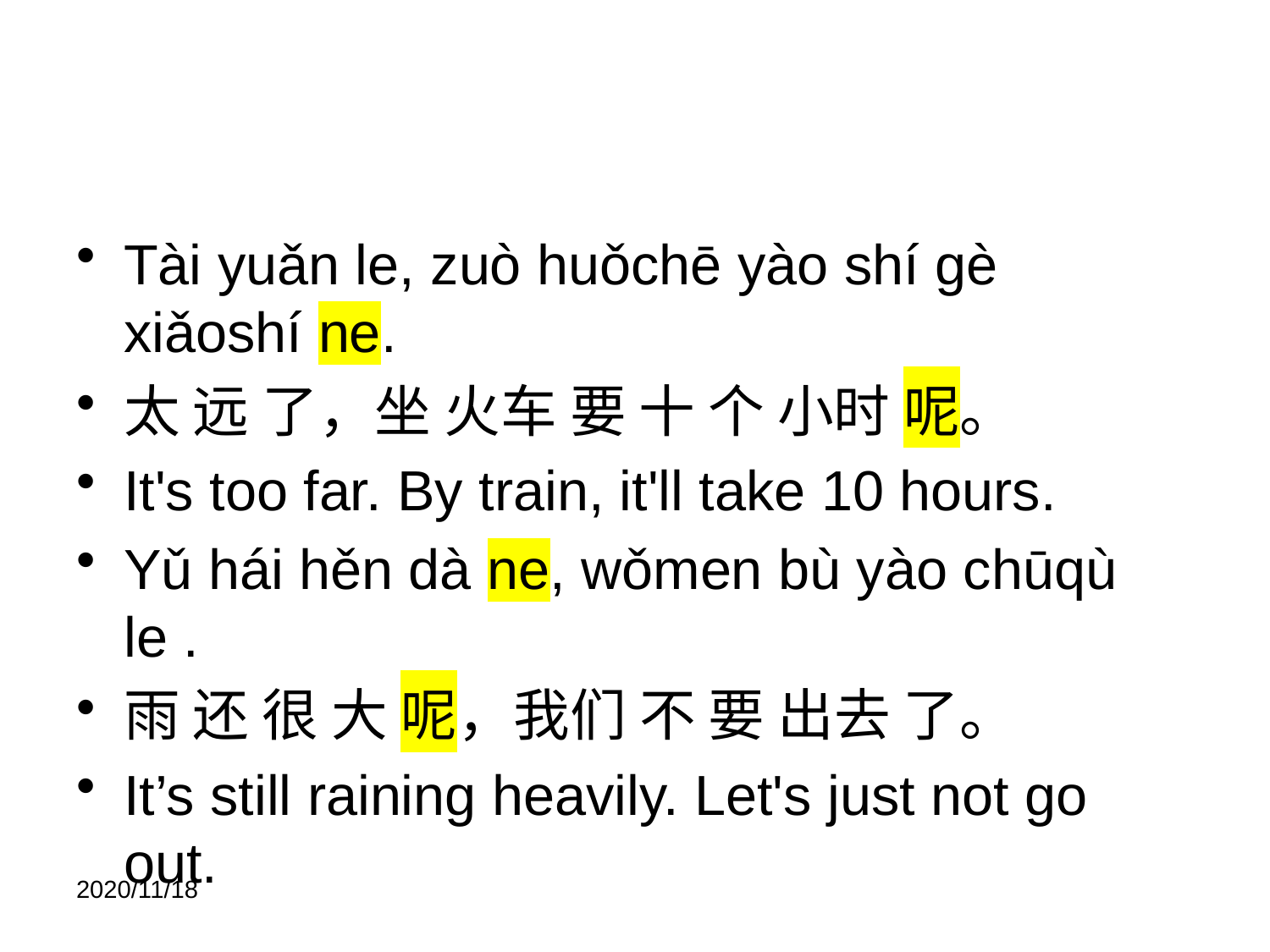

#
Tài yuǎn le, zuò huǒchē yào shí gè xiǎoshí ne.
太 远 了，坐 火车 要 十 个 小时 呢。
It's too far. By train, it'll take 10 hours.
Yǔ hái hěn dà ne, wǒmen bù yào chūqù le .
雨 还 很 大 呢，我们 不 要 出去 了。
It’s still raining heavily. Let's just not go out.
2020/11/18